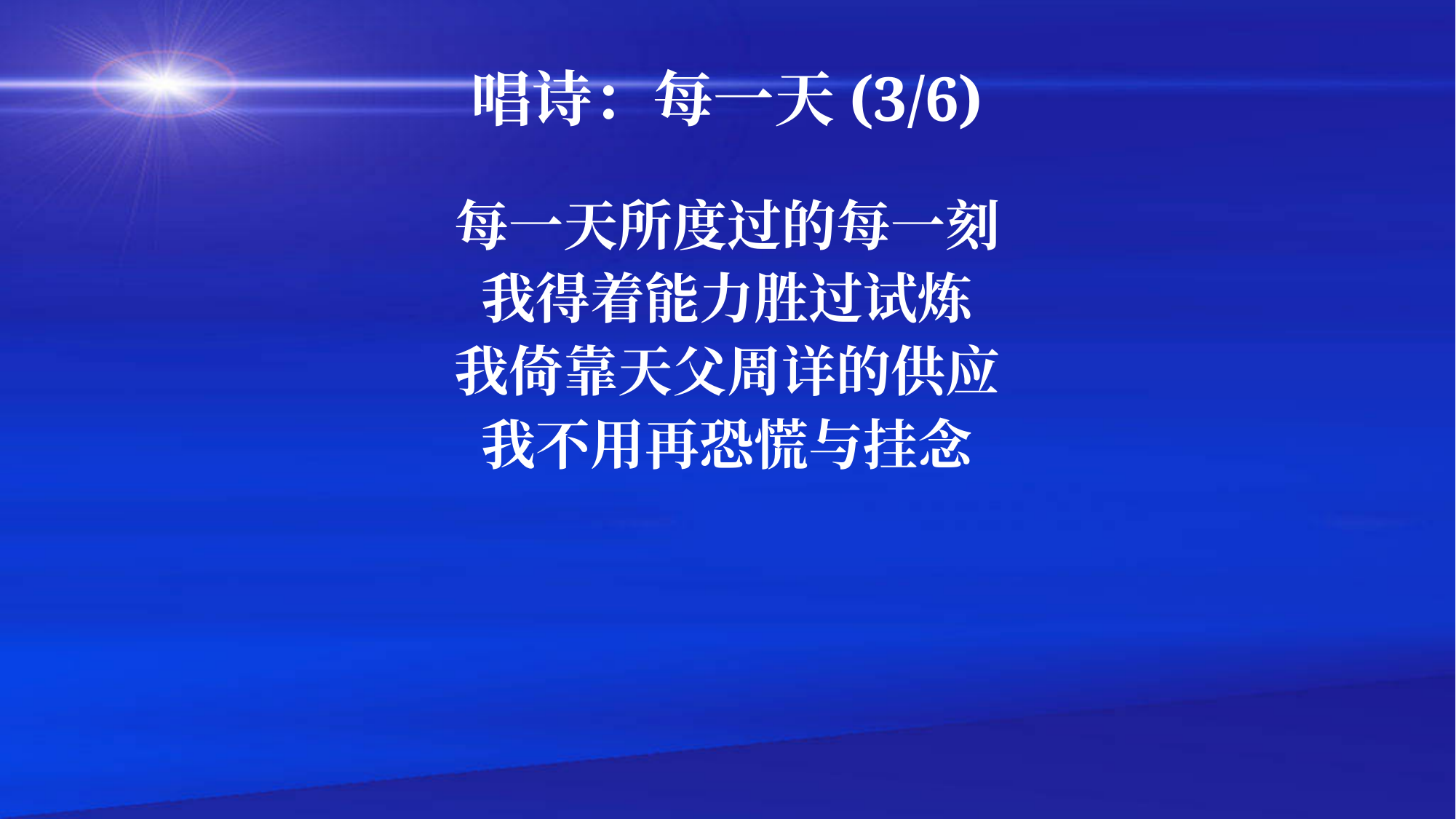

# 唱诗：每一天(3/6)
每一天所度过的每一刻​
我得着能力胜过试炼
我倚靠天父周详的供应​
我不用再恐慌与挂念​